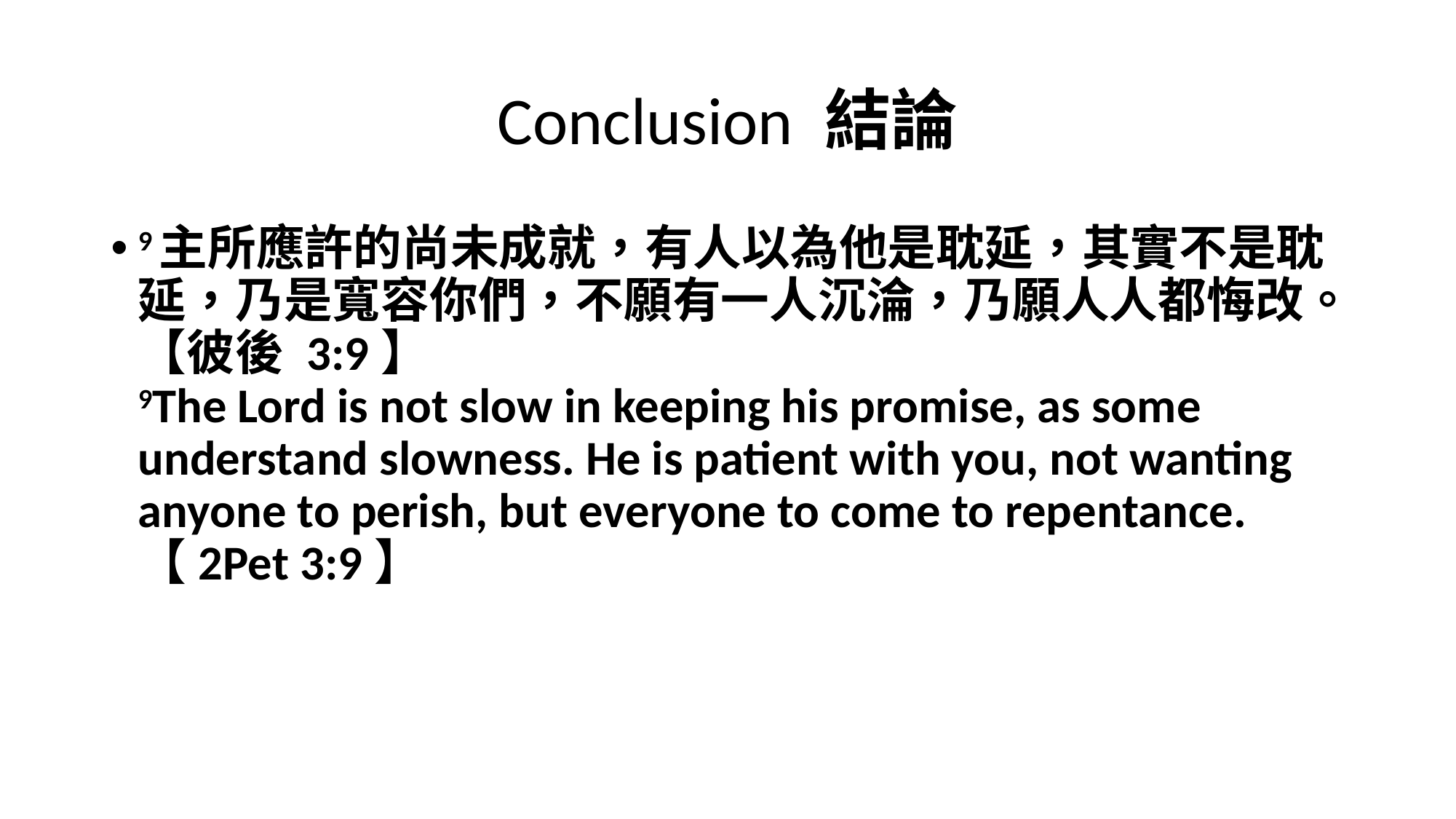

# Conclusion 結論
9主所應許的尚未成就，有人以為他是耽延，其實不是耽延，乃是寬容你們，不願有一人沉淪，乃願人人都悔改。【彼後 3:9】
9The Lord is not slow in keeping his promise, as some understand slowness. He is patient with you, not wanting anyone to perish, but everyone to come to repentance. 【2Pet 3:9】